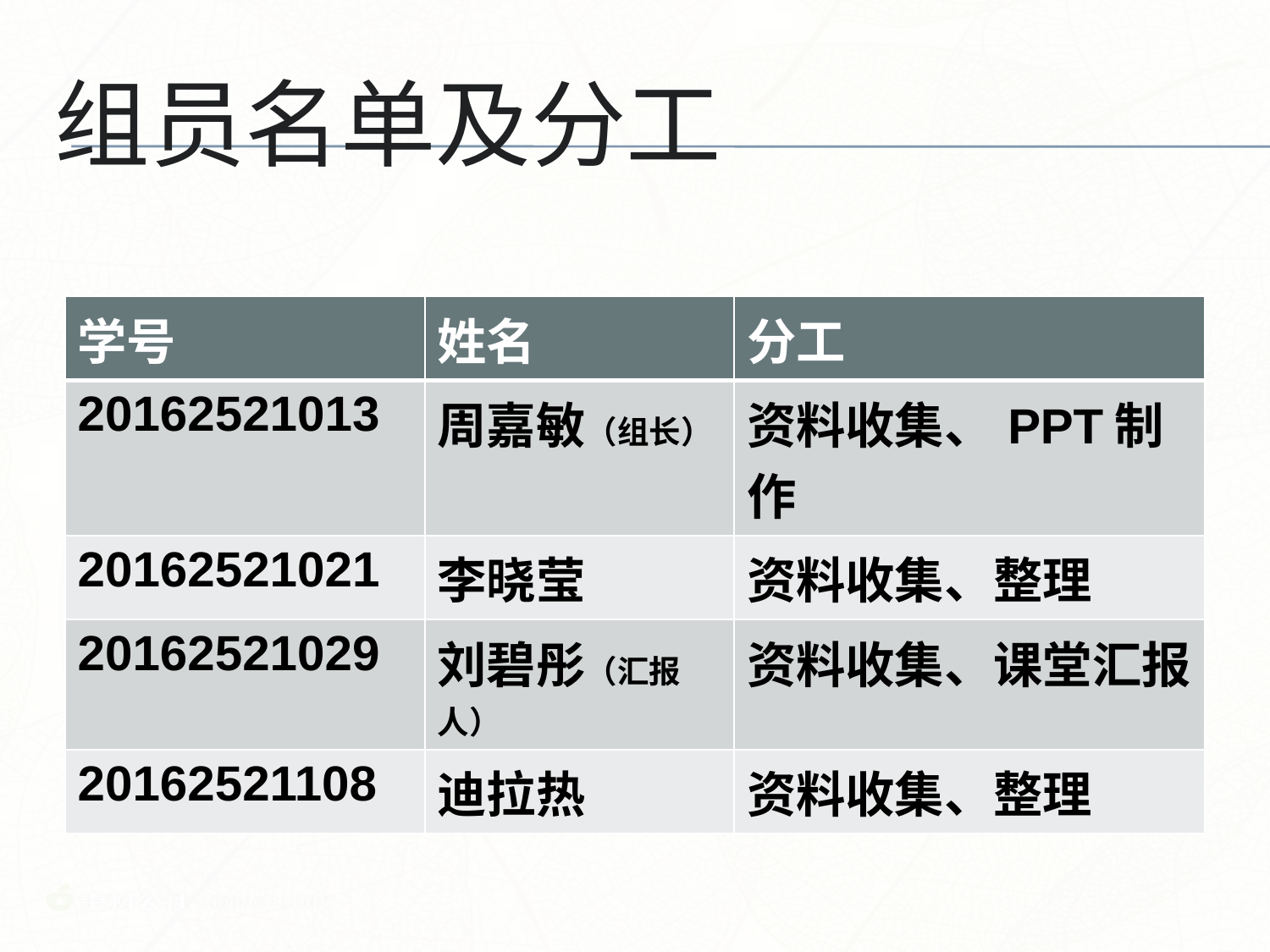

# 组员名单及分工
| 学号 | 姓名 | 分工 |
| --- | --- | --- |
| 20162521013 | 周嘉敏（组长） | 资料收集、PPT制作 |
| 20162521021 | 李晓莹 | 资料收集、整理 |
| 20162521029 | 刘碧彤（汇报人） | 资料收集、课堂汇报 |
| 20162521108 | 迪拉热 | 资料收集、整理 |